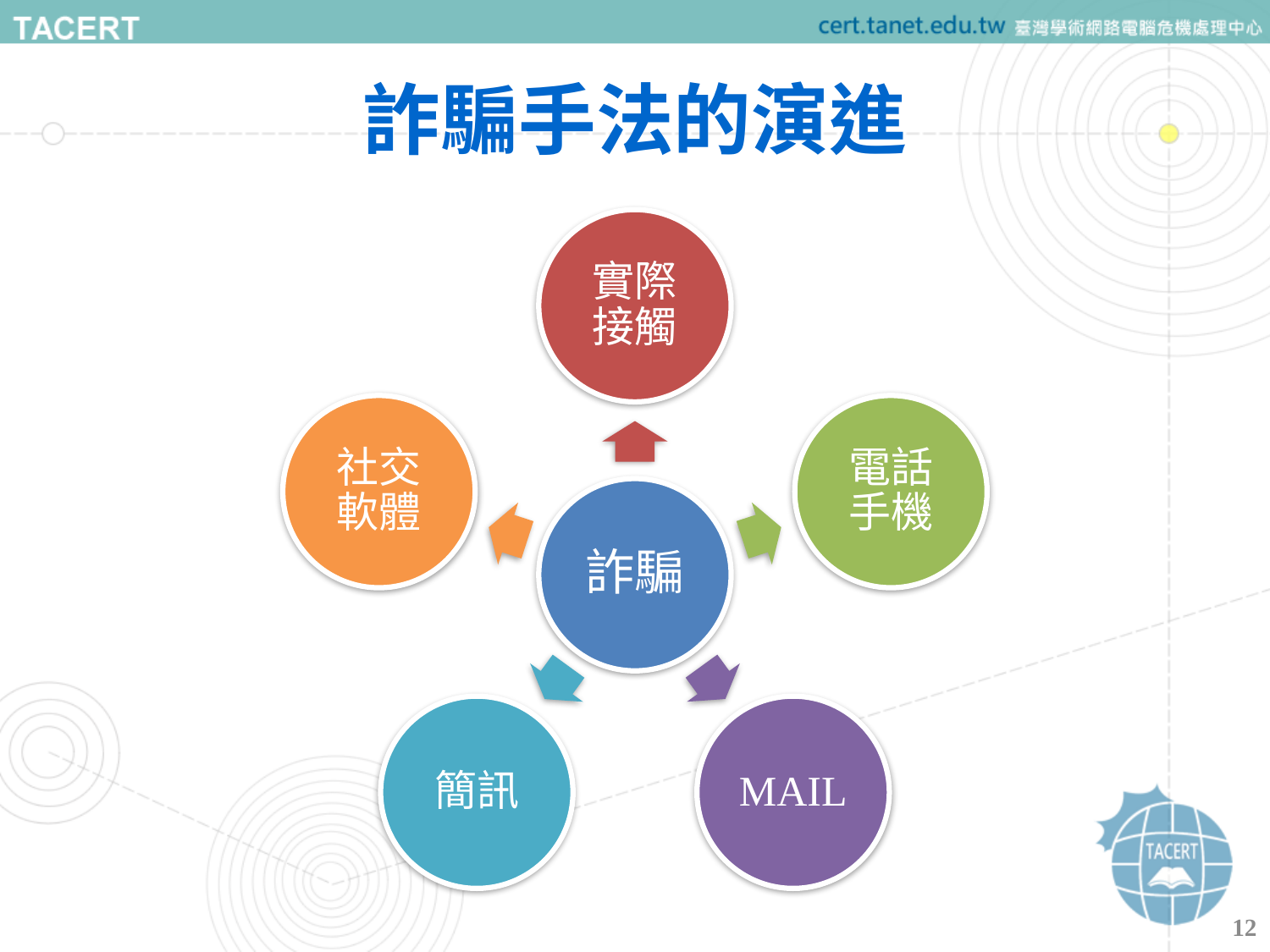

# 詐騙手法的演進
詐騙

實際 接觸

電話 手機

MAIL

簡訊

社交 軟體
12